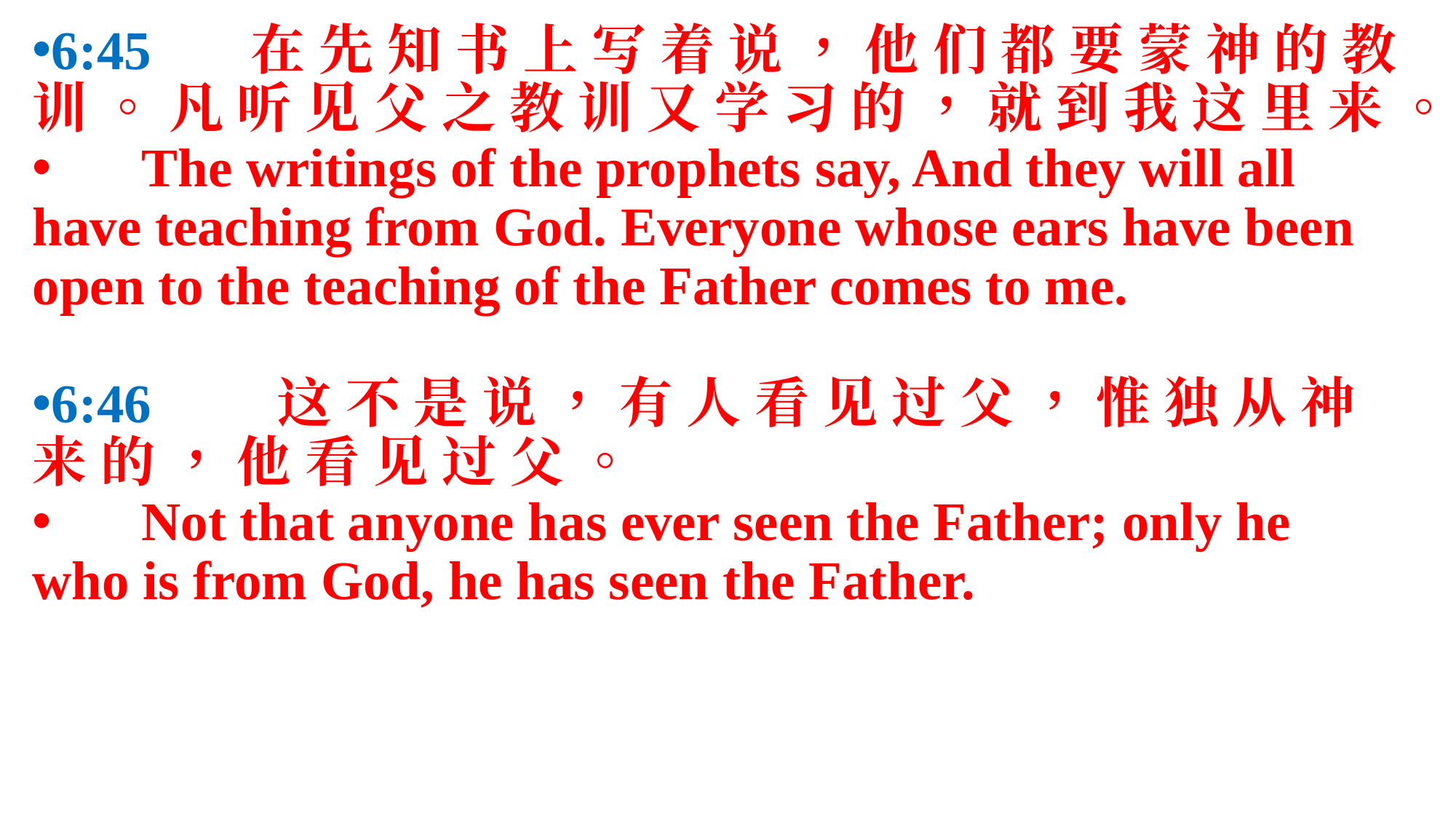

6:45	在 先 知 书 上 写 着 说 ， 他 们 都 要 蒙 神 的 教 训 。 凡 听 见 父 之 教 训 又 学 习 的 ， 就 到 我 这 里 来 。
   	The writings of the prophets say, And they will all have teaching from God. Everyone whose ears have been open to the teaching of the Father comes to me.

6:46	 这 不 是 说 ， 有 人 看 见 过 父 ， 惟 独 从 神 来 的 ， 他 看 见 过 父 。
   	Not that anyone has ever seen the Father; only he who is from God, he has seen the Father.